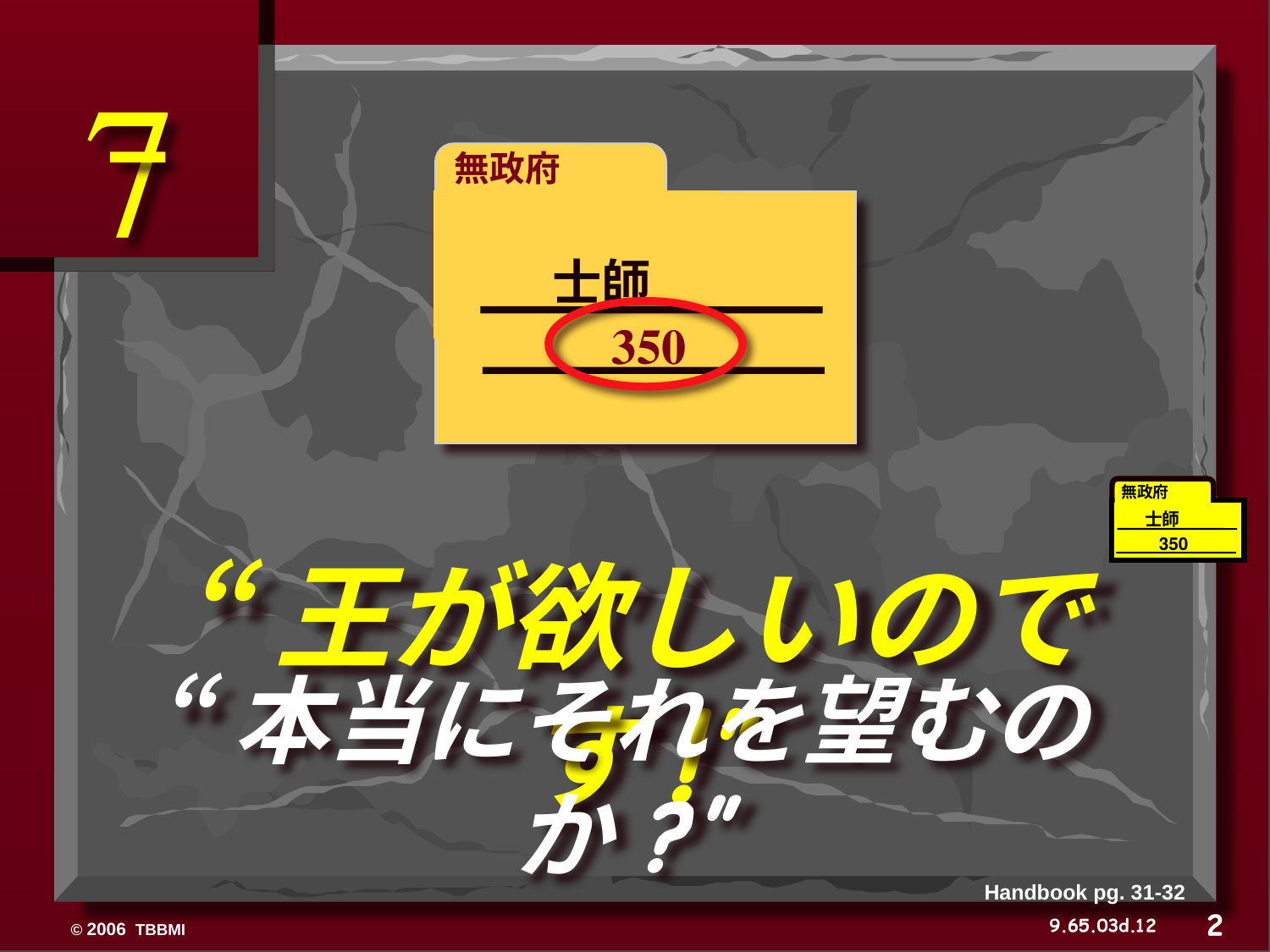

“王が欲しいのです!”

7

“本当にそれを望むのか?”
無政府

士師

350

無政府

士師
350

350

Handbook pg. 31-32

2
12